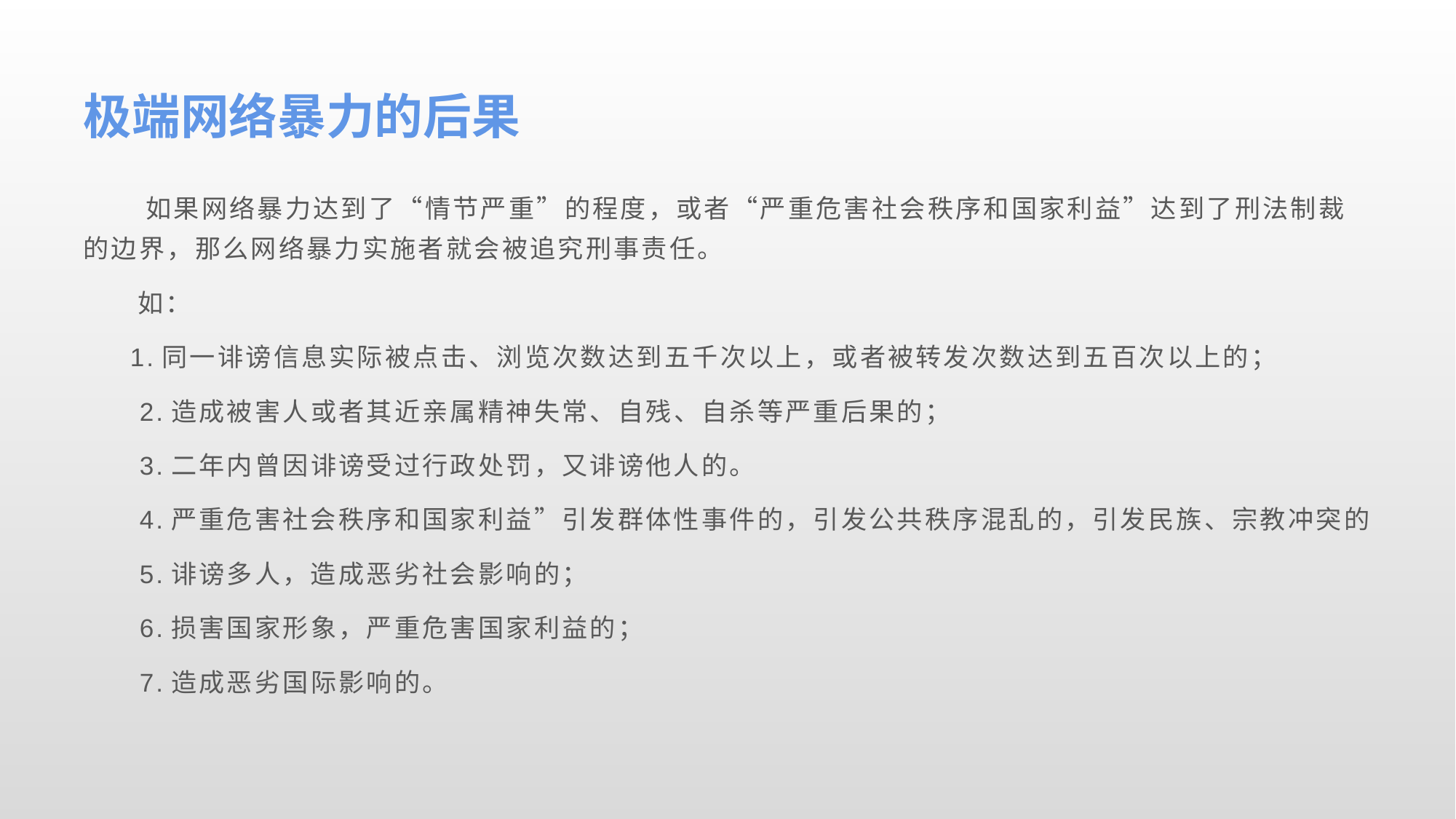

# 极端网络暴力的后果
       如果网络暴力达到了“情节严重”的程度，或者“严重危害社会秩序和国家利益”达到了刑法制裁的边界，那么网络暴力实施者就会被追究刑事责任。
      如：
     1.同一诽谤信息实际被点击、浏览次数达到五千次以上，或者被转发次数达到五百次以上的；
      2.造成被害人或者其近亲属精神失常、自残、自杀等严重后果的；
      3.二年内曾因诽谤受过行政处罚，又诽谤他人的。
      4.严重危害社会秩序和国家利益”引发群体性事件的，引发公共秩序混乱的，引发民族、宗教冲突的
      5.诽谤多人，造成恶劣社会影响的；
      6.损害国家形象，严重危害国家利益的；
      7.造成恶劣国际影响的。